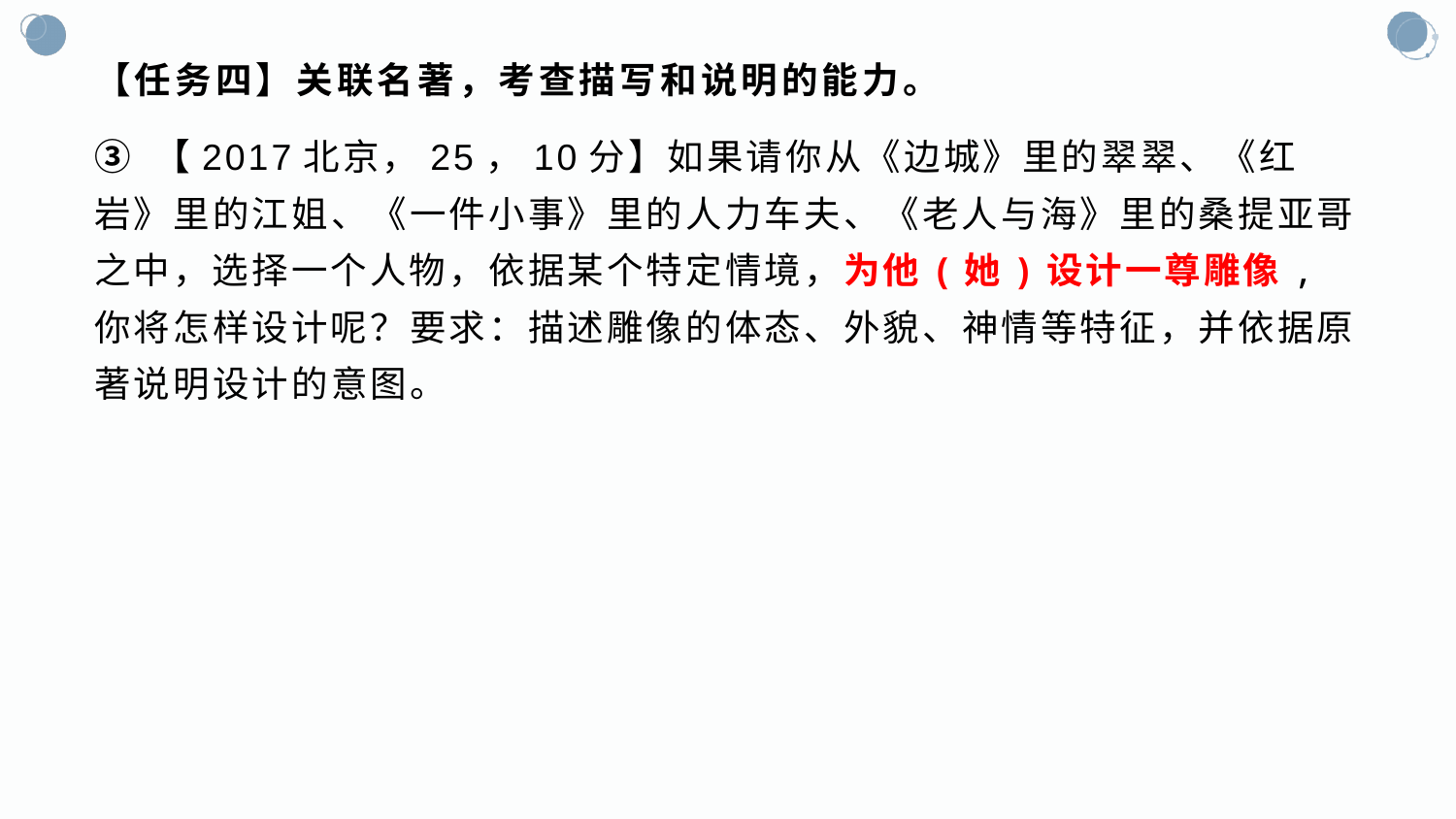

# 【任务四】关联名著，考查描写和说明的能力。
③ 【2017北京，25，10分】如果请你从《边城》里的翠翠、《红岩》里的江姐、《一件小事》里的人力车夫、《老人与海》里的桑提亚哥之中，选择一个人物，依据某个特定情境，为他(她)设计一尊雕像,你将怎样设计呢？要求：描述雕像的体态、外貌、神情等特征，并依据原著说明设计的意图。